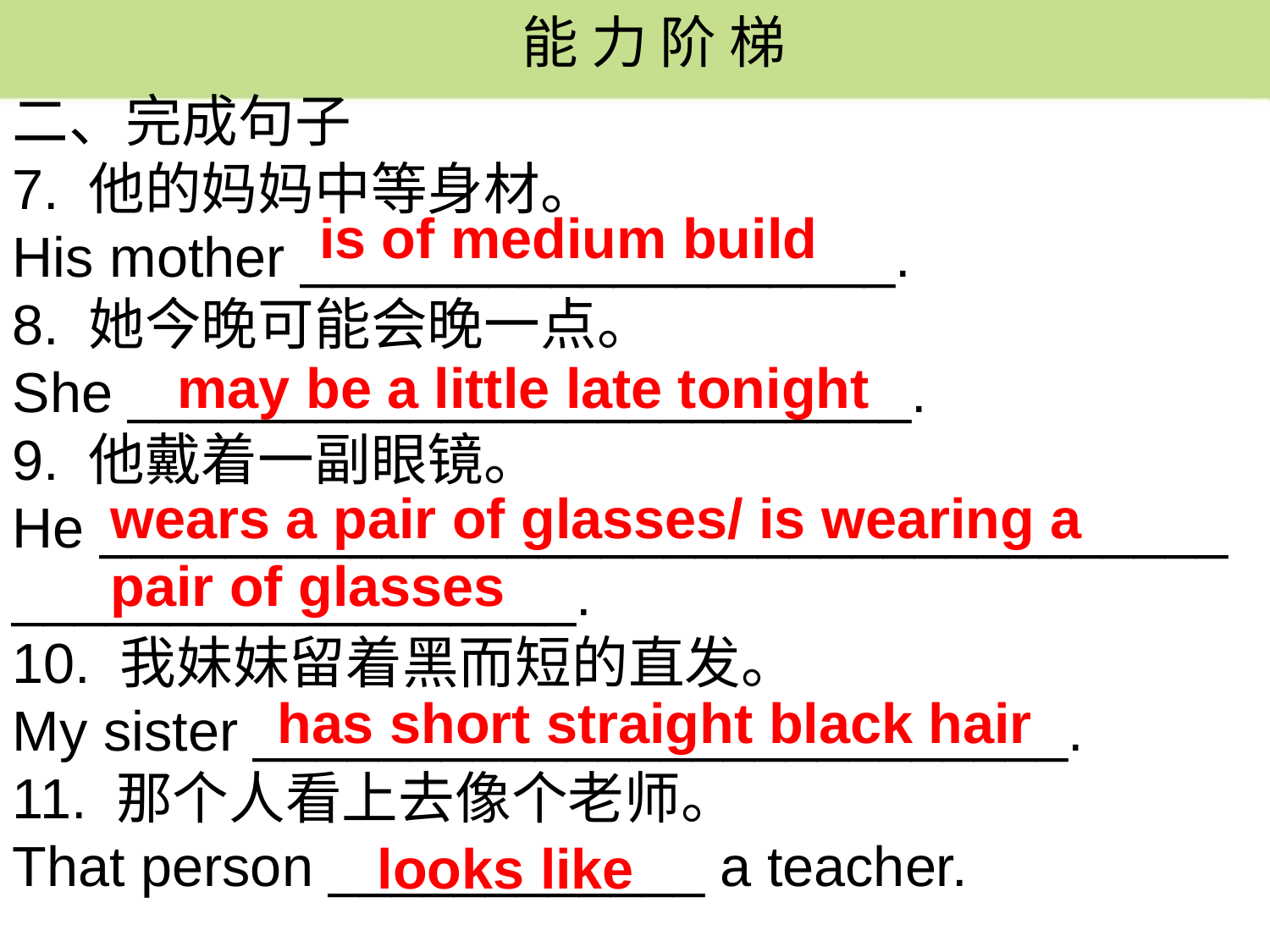

能 力 阶 梯
二、完成句子
7. 他的妈妈中等身材。
His mother ___________________.
8. 她今晚可能会晚一点。
She _________________________.
9. 他戴着一副眼镜。
He ____________________________________
__________________.
10. 我妹妹留着黑而短的直发。
My sister __________________________.
11. 那个人看上去像个老师。
That person ____________ a teacher.
is of medium build
may be a little late tonight
wears a pair of glasses/ is wearing a pair of glasses
has short straight black hair
looks like